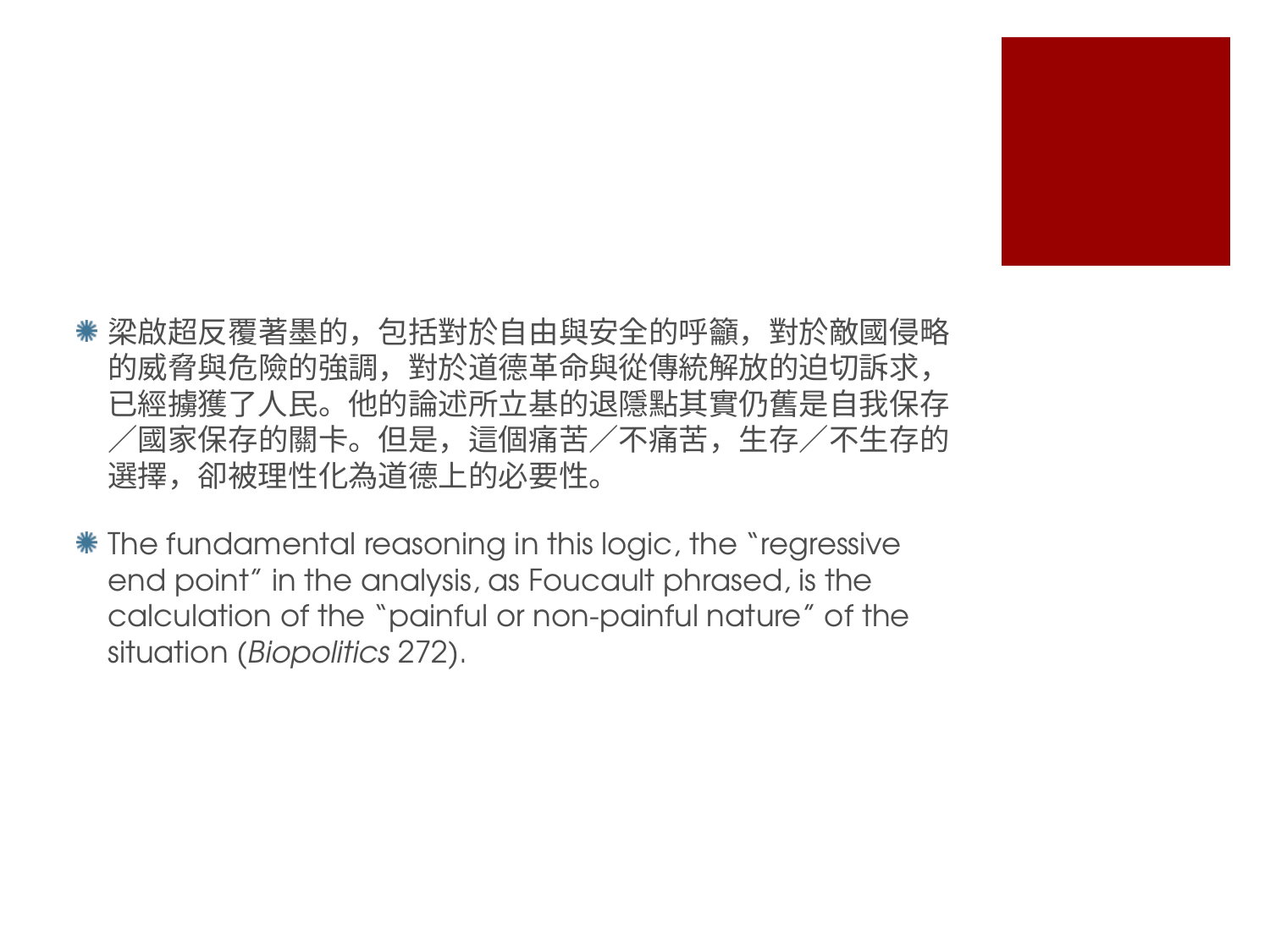

#
梁啟超反覆著墨的，包括對於自由與安全的呼籲，對於敵國侵略的威脅與危險的強調，對於道德革命與從傳統解放的迫切訴求，已經擄獲了人民。他的論述所立基的退隱點其實仍舊是自我保存／國家保存的關卡。但是，這個痛苦／不痛苦，生存／不生存的選擇，卻被理性化為道德上的必要性。
The fundamental reasoning in this logic, the “regressive end point” in the analysis, as Foucault phrased, is the calculation of the “painful or non-painful nature” of the situation (Biopolitics 272).